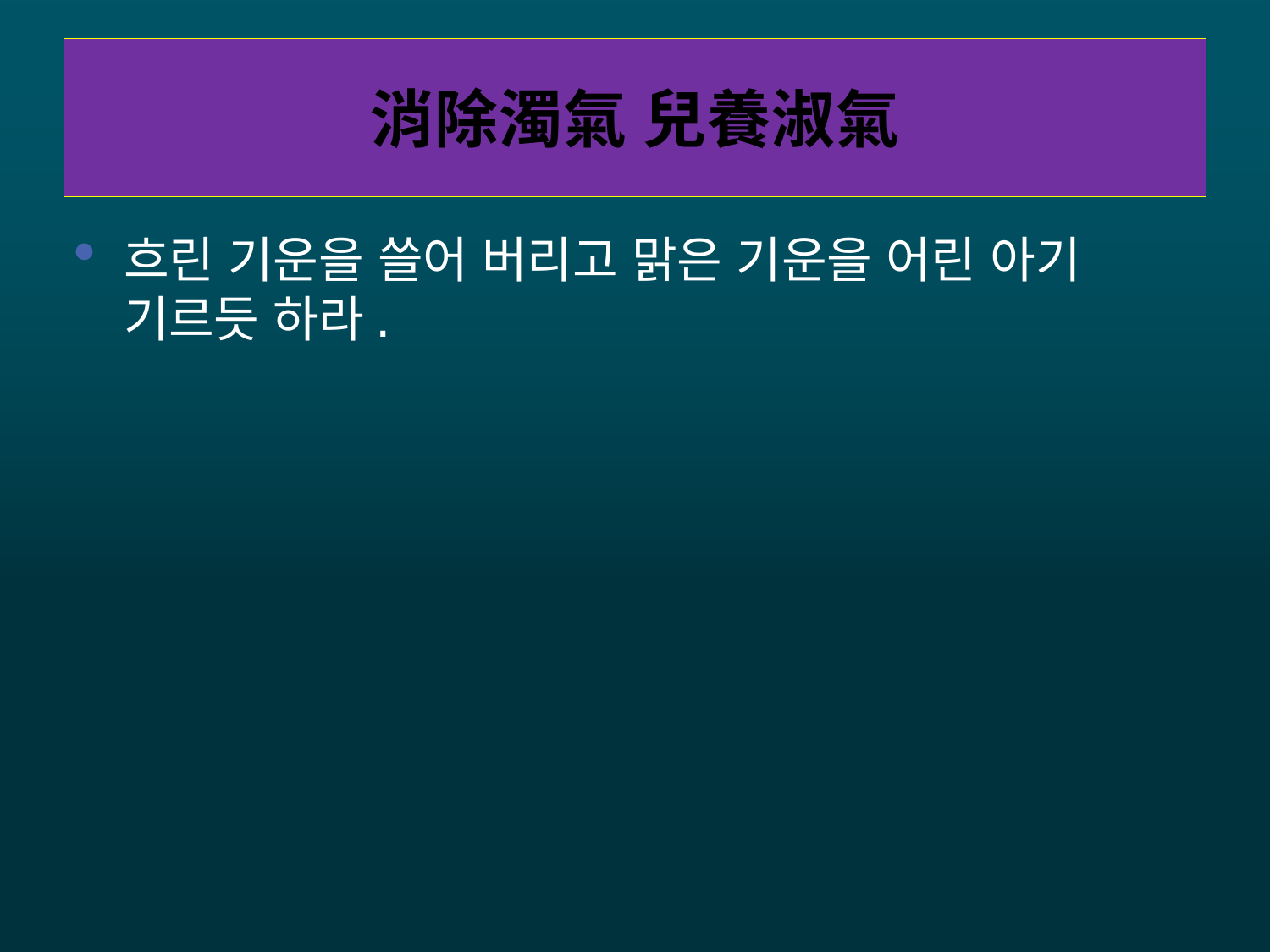

# 消除濁氣 兒養淑氣
흐린 기운을 쓸어 버리고 맑은 기운을 어린 아기 기르듯 하라.